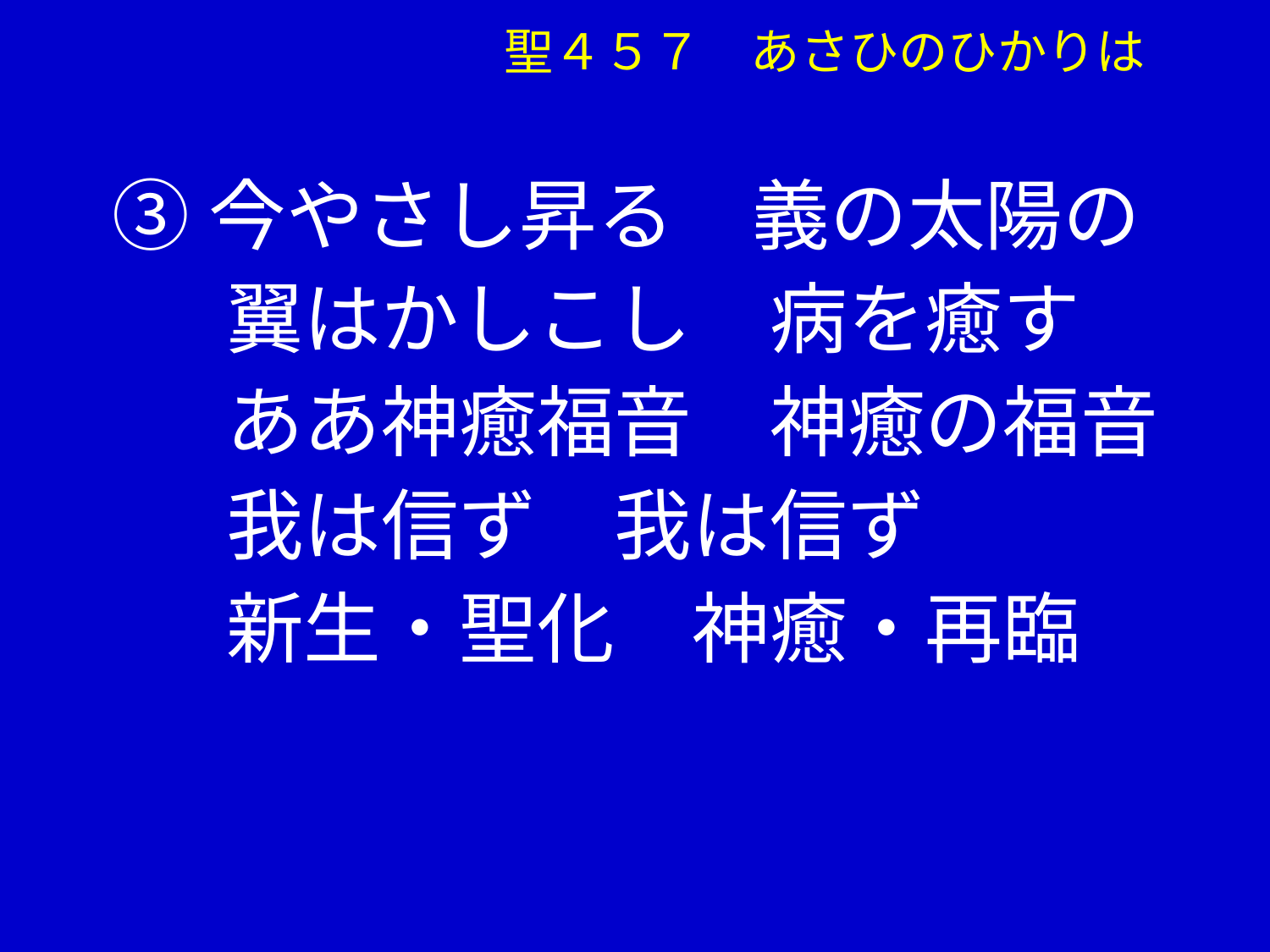

聖４５７　あさひのひかりは
③今やさし昇る　義の太陽の
 　翼はかしこし　病を癒す
 　ああ神癒福音　神癒の福音
 　我は信ず　我は信ず
 　新生・聖化　神癒・再臨